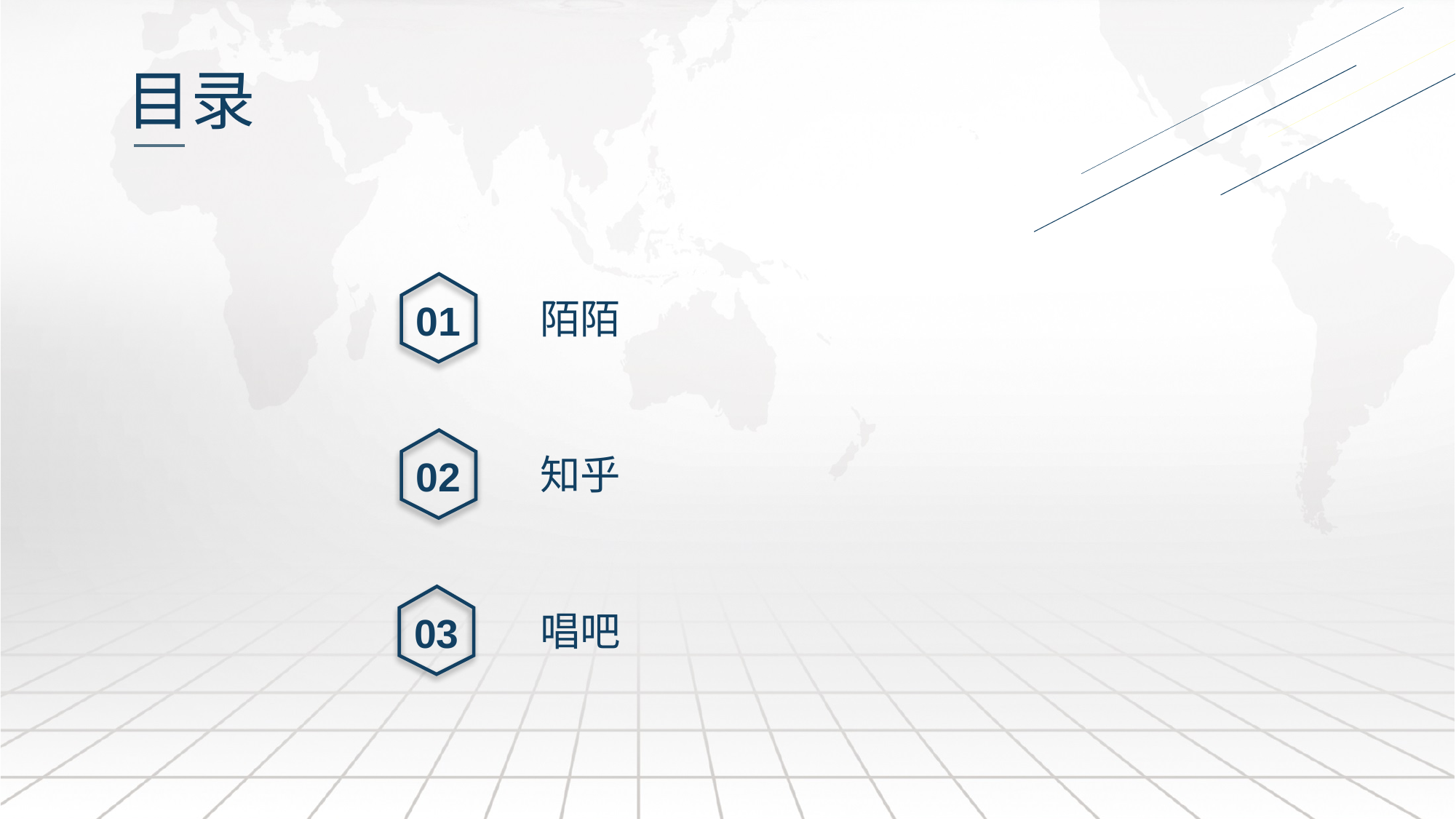

目录

01
陌陌

02
知乎

03
唱吧